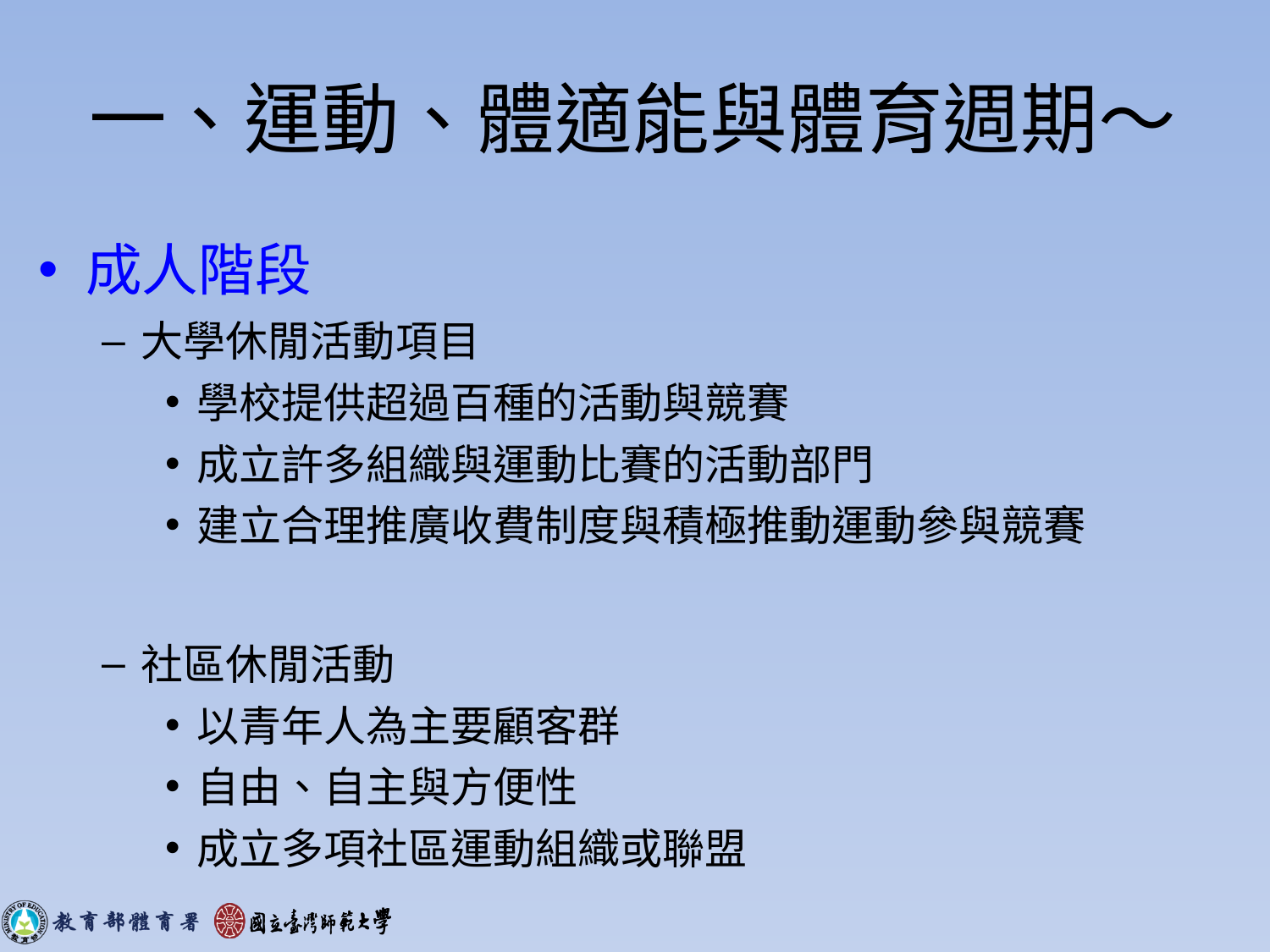

# 一、運動、體適能與體育週期～
成人階段
大學休閒活動項目
學校提供超過百種的活動與競賽
成立許多組織與運動比賽的活動部門
建立合理推廣收費制度與積極推動運動參與競賽

社區休閒活動
以青年人為主要顧客群
自由、自主與方便性
成立多項社區運動組織或聯盟